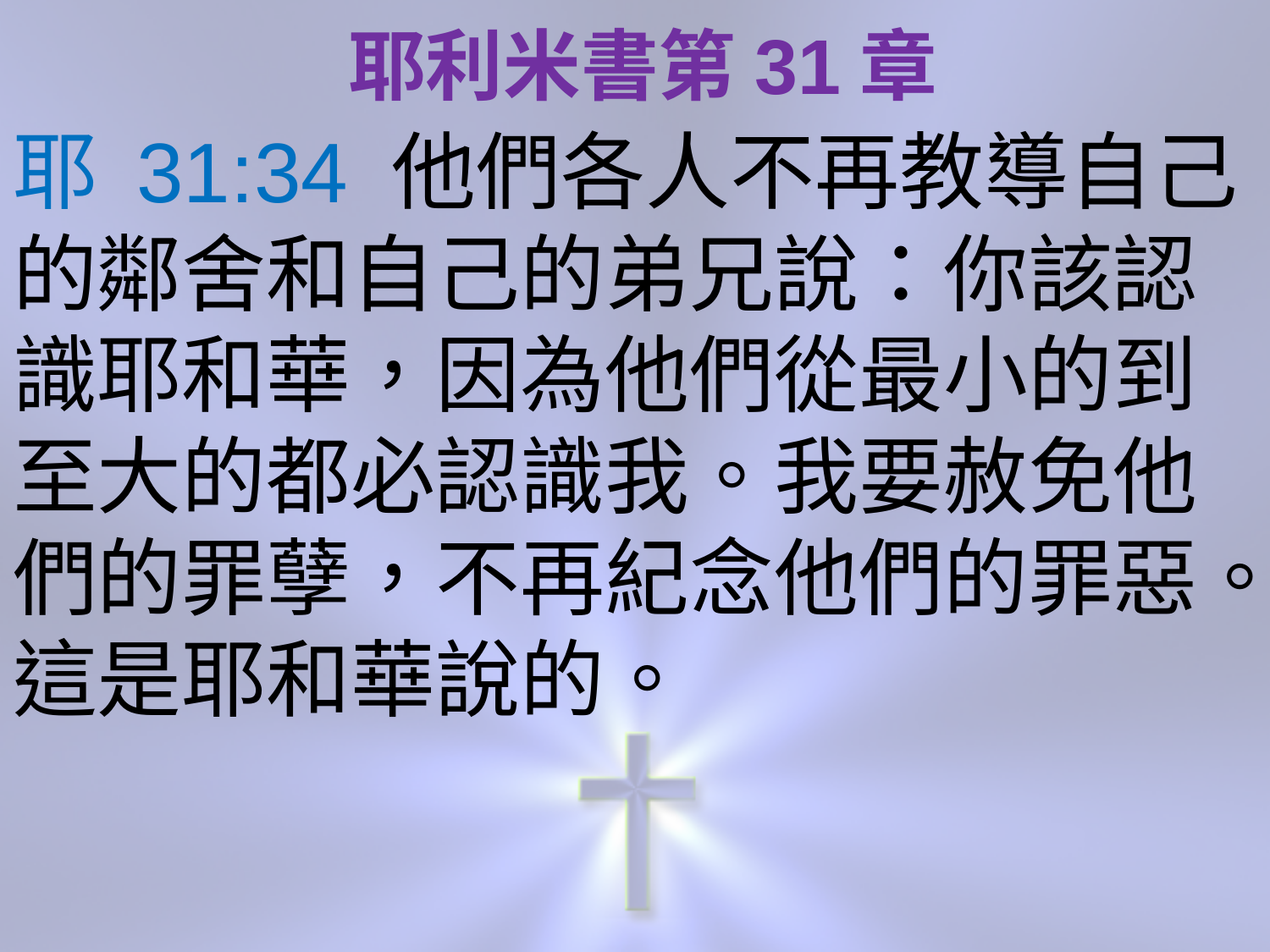

耶利米書第31章
耶 31:34 他們各人不再教導自己的鄰舍和自己的弟兄說：你該認識耶和華，因為他們從最小的到至大的都必認識我。我要赦免他們的罪孽，不再紀念他們的罪惡。這是耶和華說的。